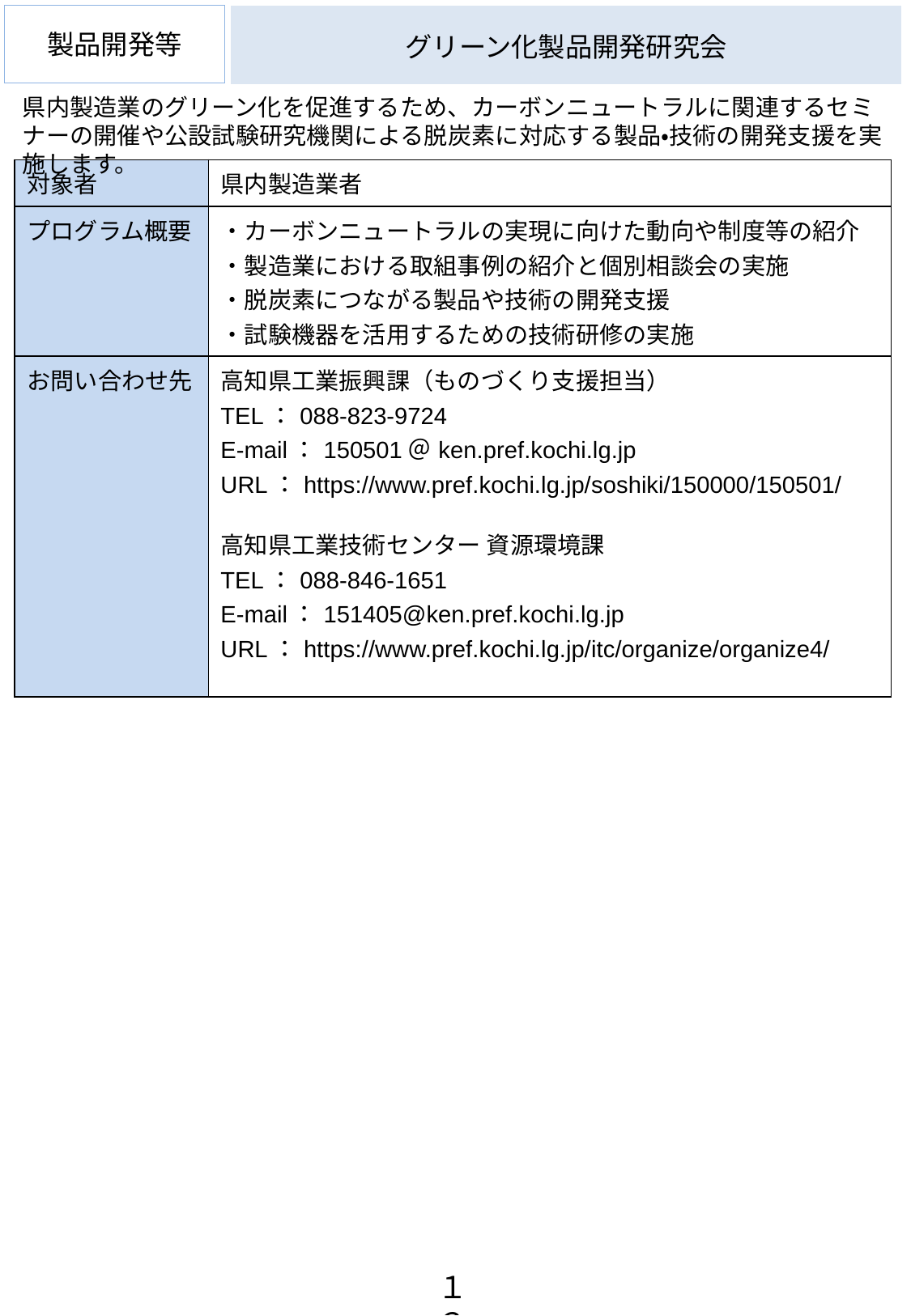

製品開発等
グリーン化製品開発研究会
県内製造業のグリーン化を促進するため、カーボンニュートラルに関連するセミナーの開催や公設試験研究機関による脱炭素に対応する製品・技術の開発支援を実施します。
| 対象者 | 県内製造業者 |
| --- | --- |
| プログラム概要 | ・カーボンニュートラルの実現に向けた動向や制度等の紹介 ・製造業における取組事例の紹介と個別相談会の実施 ・脱炭素につながる製品や技術の開発支援 ・試験機器を活用するための技術研修の実施 |
| お問い合わせ先 | 高知県工業振興課（ものづくり支援担当） TEL：088-823-9724 E-mail：150501＠ken.pref.kochi.lg.jp URL：https://www.pref.kochi.lg.jp/soshiki/150000/150501/ 高知県工業技術センター 資源環境課 TEL：088-846-1651 E-mail：151405@ken.pref.kochi.lg.jp URL：https://www.pref.kochi.lg.jp/itc/organize/organize4/ |
１３